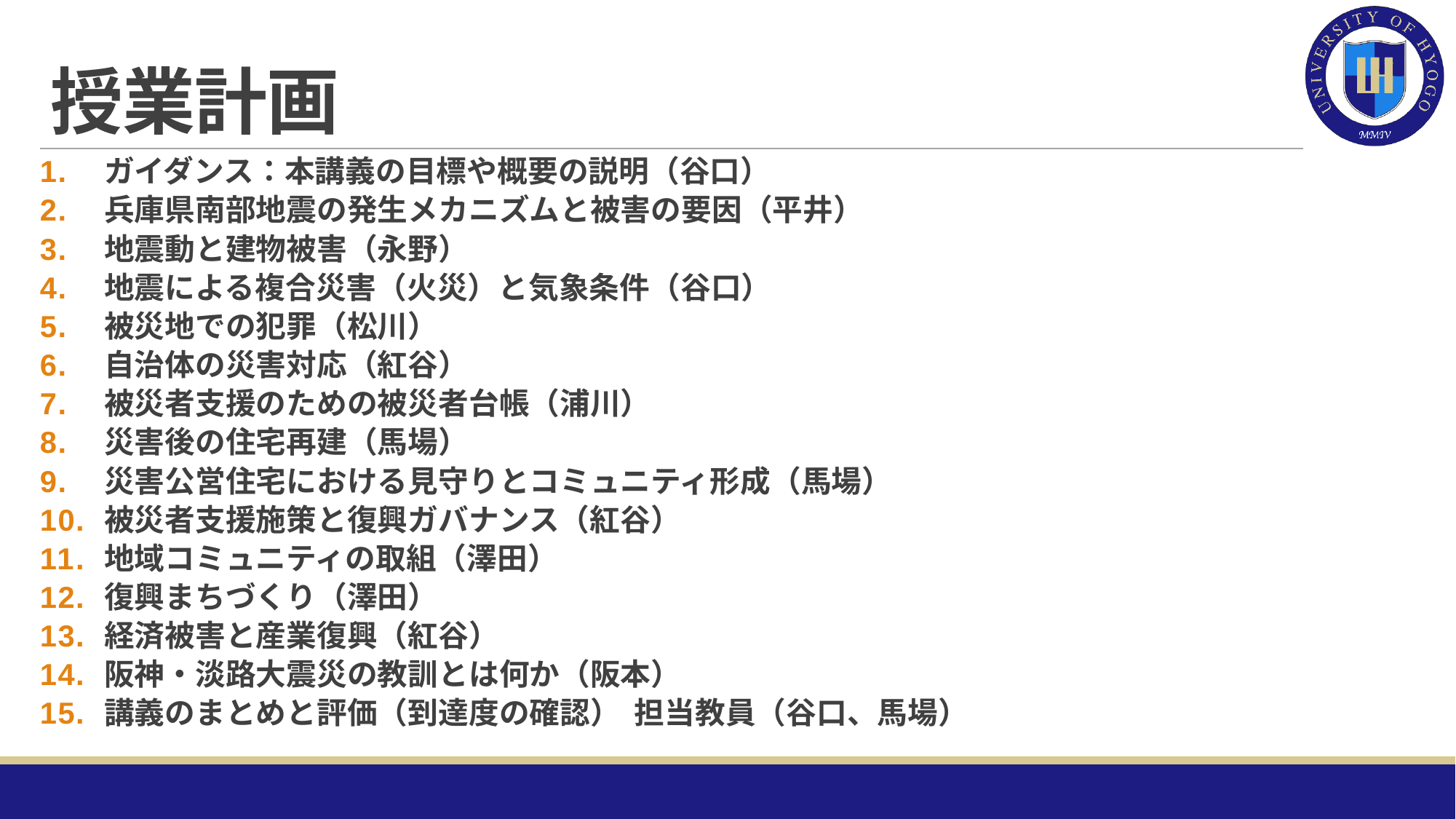

# 授業計画
ガイダンス：本講義の目標や概要の説明（谷口）
兵庫県南部地震の発生メカニズムと被害の要因（平井）
地震動と建物被害（永野）
地震による複合災害（火災）と気象条件（谷口）
被災地での犯罪（松川）
自治体の災害対応（紅谷）
被災者支援のための被災者台帳（浦川）
災害後の住宅再建（馬場）
災害公営住宅における見守りとコミュニティ形成（馬場）
被災者支援施策と復興ガバナンス（紅谷）
地域コミュニティの取組（澤田）
復興まちづくり（澤田）
経済被害と産業復興（紅谷）
阪神・淡路大震災の教訓とは何か（阪本）
講義のまとめと評価（到達度の確認）  担当教員（谷口、馬場）